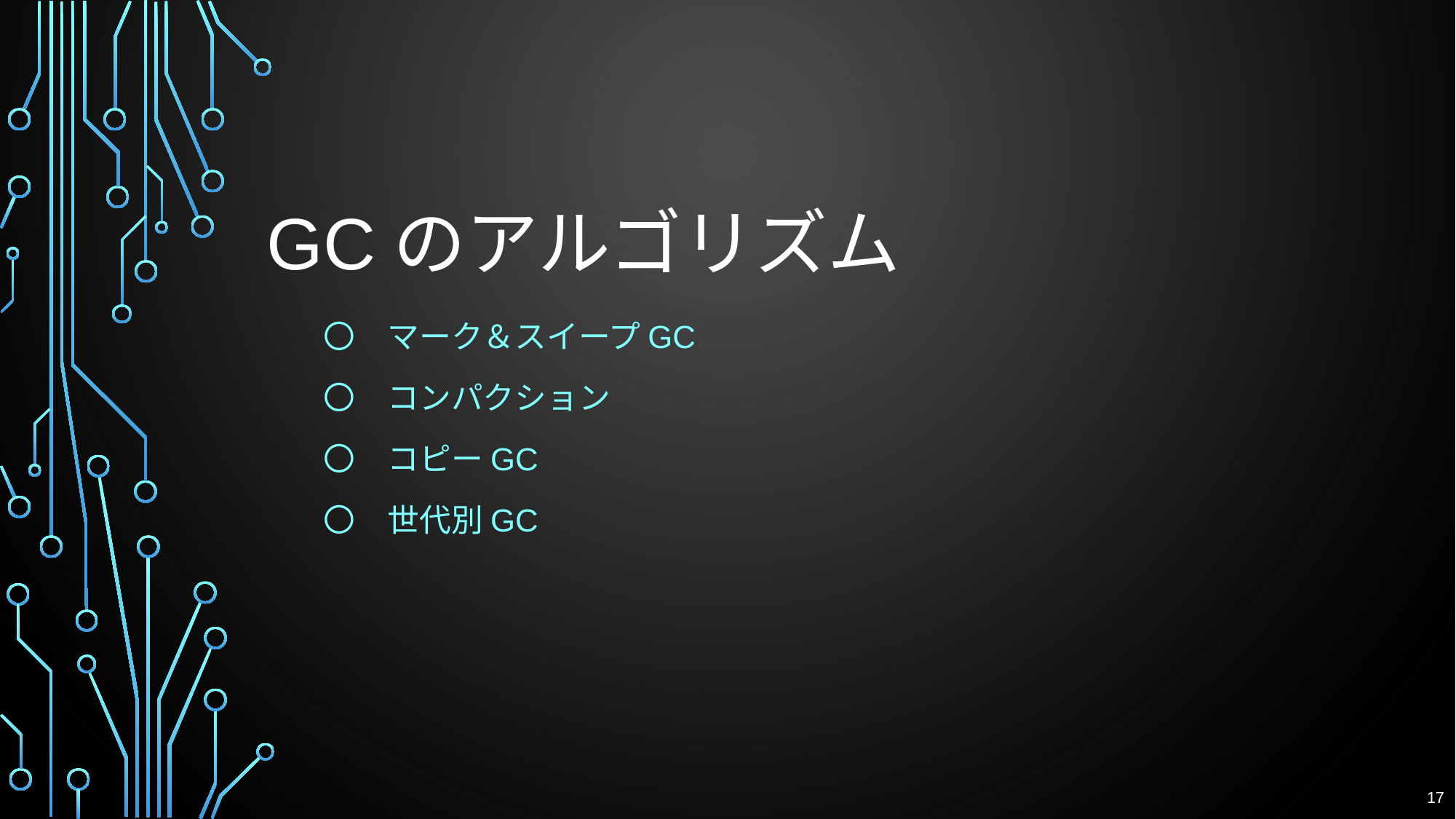

# GCのアルゴリズム
〇　マーク＆スイープGC
〇　コンパクション
〇　コピーGC
〇　世代別GC
17